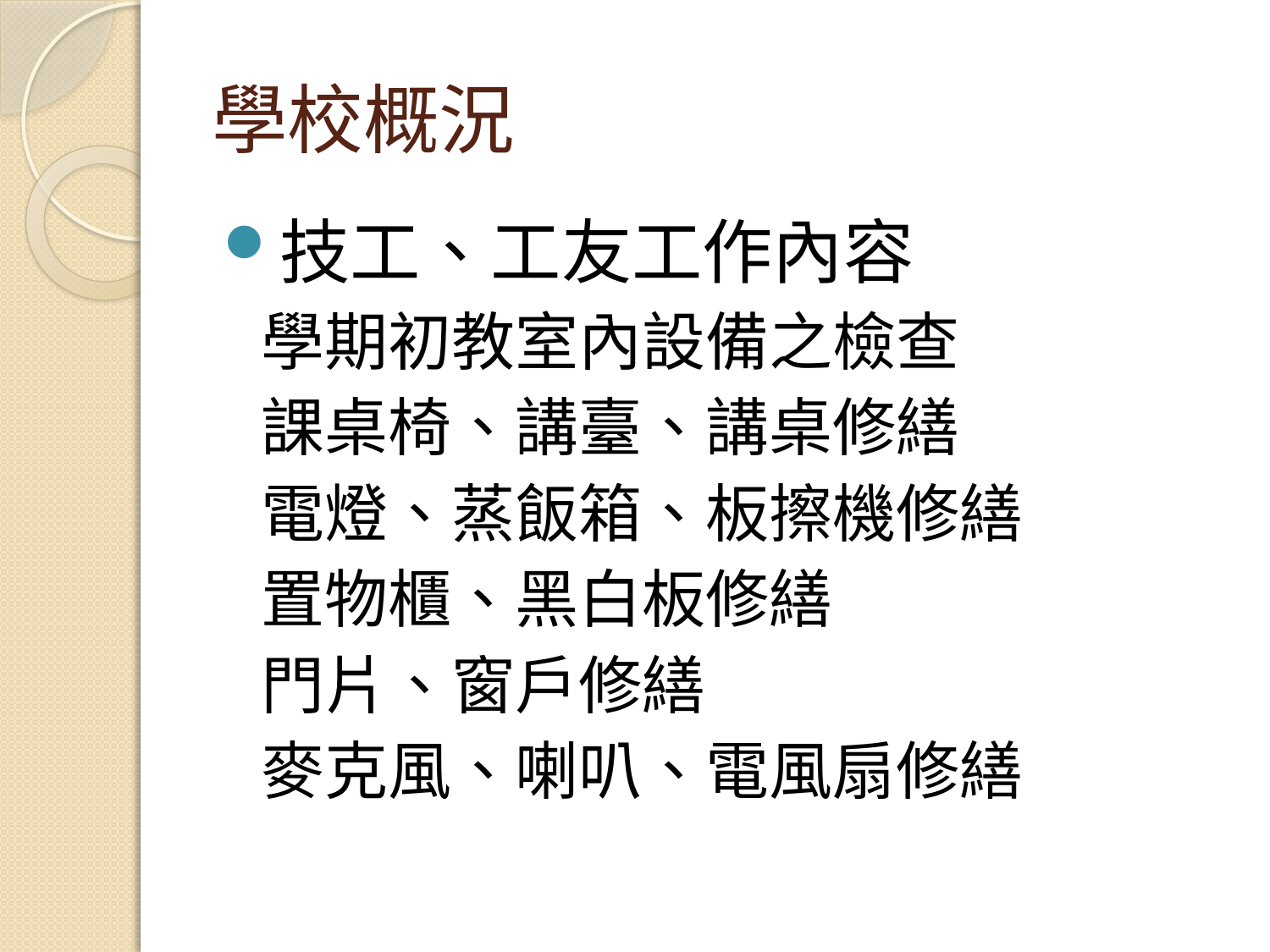

# 學校概況
技工、工友工作內容
學期初教室內設備之檢查
課桌椅、講臺、講桌修繕
電燈、蒸飯箱、板擦機修繕
置物櫃、黑白板修繕
門片、窗戶修繕
麥克風、喇叭、電風扇修繕